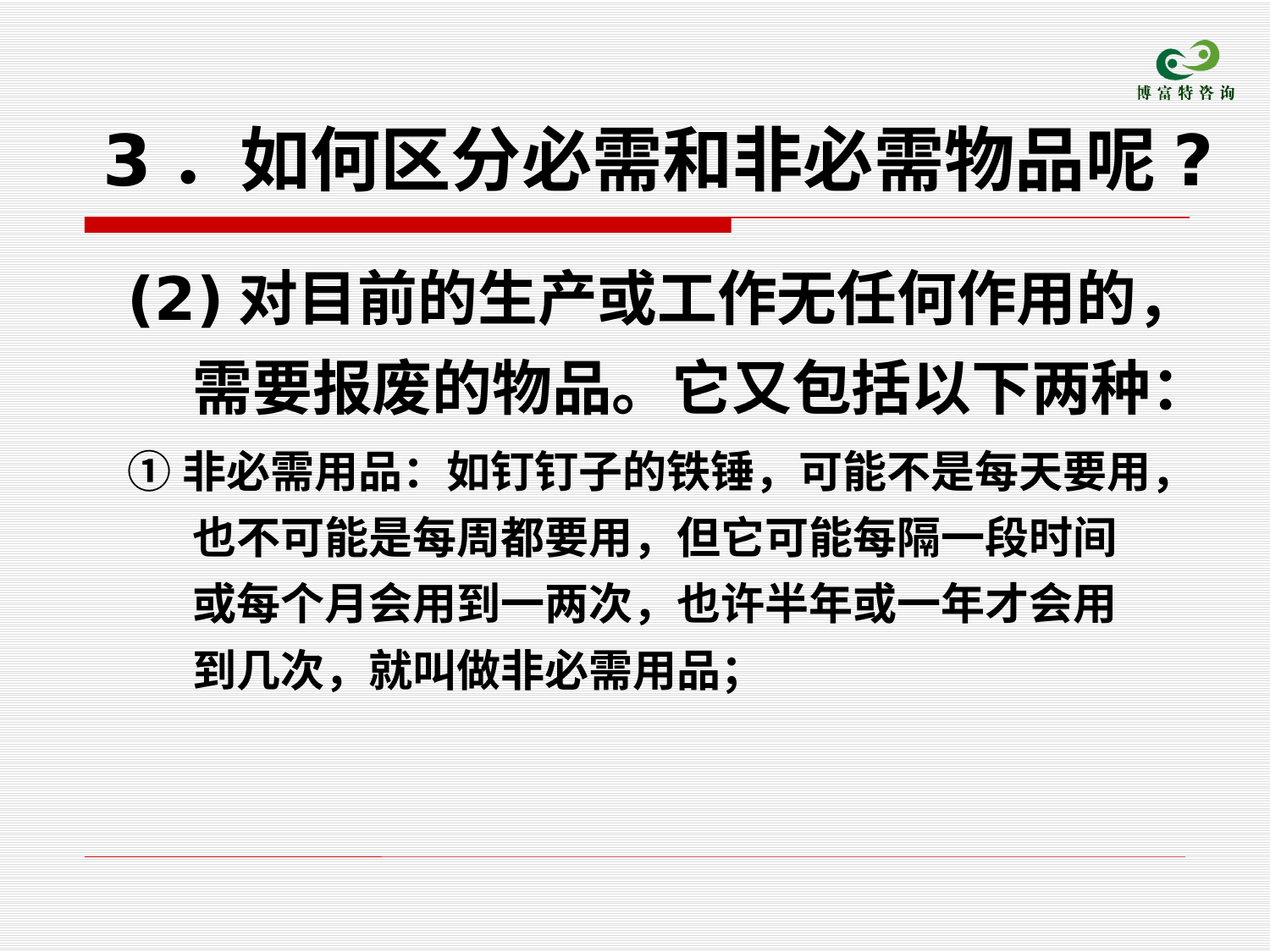

3．如何区分必需和非必需物品呢?
(2)对目前的生产或工作无任何作用的，需要报废的物品。它又包括以下两种：
①非必需用品：如钉钉子的铁锤，可能不是每天要用，也不可能是每周都要用，但它可能每隔一段时间或每个月会用到一两次，也许半年或一年才会用到几次，就叫做非必需用品；
103